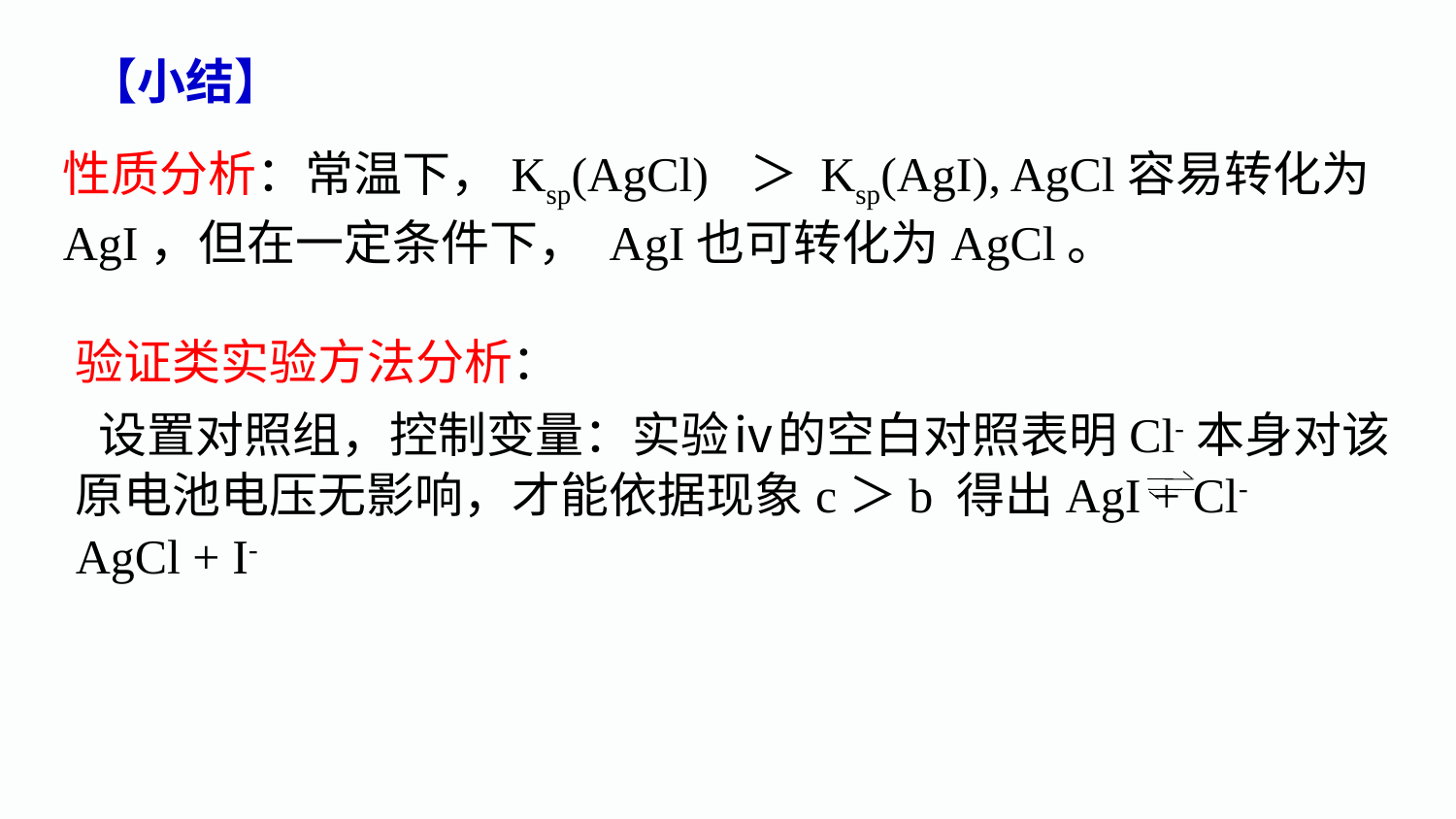

【小结】
性质分析：常温下，Ksp(AgCl) ＞ Ksp(AgI), AgCl容易转化为AgI，但在一定条件下， AgI也可转化为AgCl。
验证类实验方法分析：
 设置对照组，控制变量：实验ⅳ的空白对照表明Cl-本身对该原电池电压无影响，才能依据现象c＞b 得出AgI + Cl-     AgCl + I-